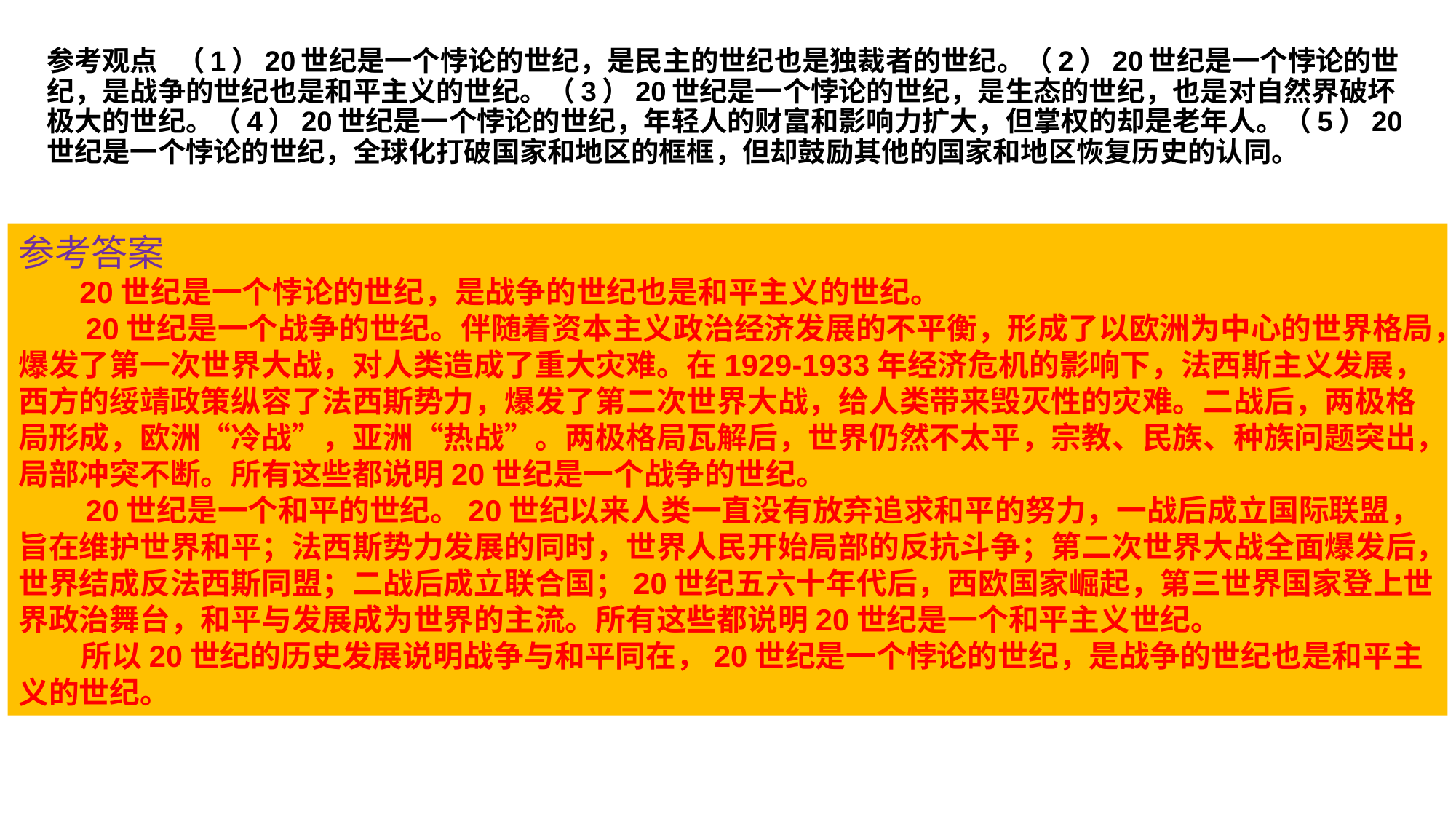

# 参考观点   （1）20世纪是一个悖论的世纪，是民主的世纪也是独裁者的世纪。（2）20世纪是一个悖论的世纪，是战争的世纪也是和平主义的世纪。（3）20世纪是一个悖论的世纪，是生态的世纪，也是对自然界破坏极大的世纪。（4）20世纪是一个悖论的世纪，年轻人的财富和影响力扩大，但掌权的却是老年人。（5）20世纪是一个悖论的世纪，全球化打破国家和地区的框框，但却鼓励其他的国家和地区恢复历史的认同。
参考答案
        20世纪是一个悖论的世纪，是战争的世纪也是和平主义的世纪。
        20世纪是一个战争的世纪。伴随着资本主义政治经济发展的不平衡，形成了以欧洲为中心的世界格局，爆发了第一次世界大战，对人类造成了重大灾难。在1929-1933年经济危机的影响下，法西斯主义发展，西方的绥靖政策纵容了法西斯势力，爆发了第二次世界大战，给人类带来毁灭性的灾难。二战后，两极格局形成，欧洲“冷战”，亚洲“热战”。两极格局瓦解后，世界仍然不太平，宗教、民族、种族问题突出，局部冲突不断。所有这些都说明20世纪是一个战争的世纪。
        20世纪是一个和平的世纪。20世纪以来人类一直没有放弃追求和平的努力，一战后成立国际联盟，旨在维护世界和平；法西斯势力发展的同时，世界人民开始局部的反抗斗争；第二次世界大战全面爆发后，世界结成反法西斯同盟；二战后成立联合国；20世纪五六十年代后，西欧国家崛起，第三世界国家登上世界政治舞台，和平与发展成为世界的主流。所有这些都说明20世纪是一个和平主义世纪。
        所以20世纪的历史发展说明战争与和平同在，20世纪是一个悖论的世纪，是战争的世纪也是和平主义的世纪。